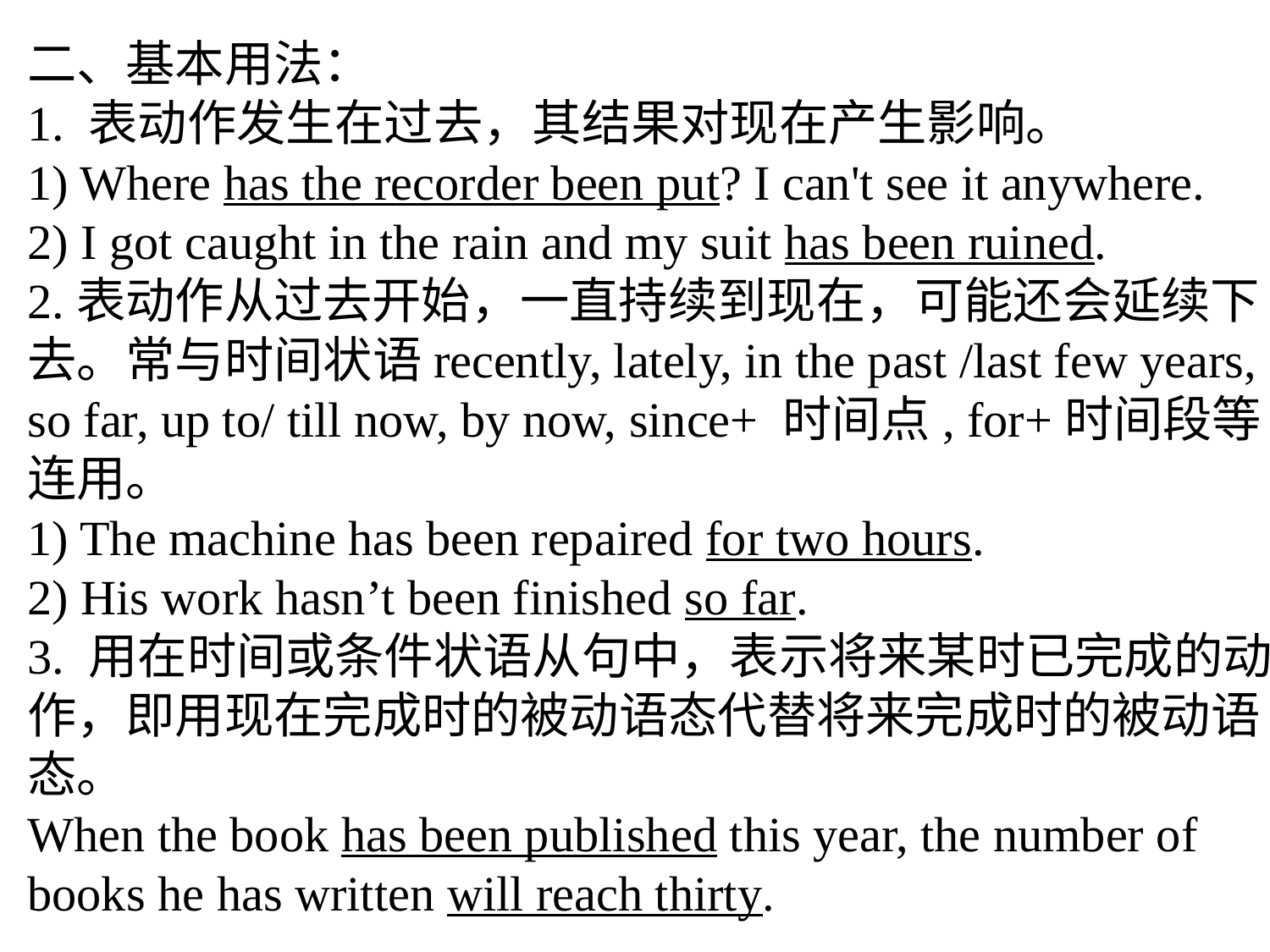

二、基本用法：
1. 表动作发生在过去，其结果对现在产生影响。
1) Where has the recorder been put? I can't see it anywhere.
2) I got caught in the rain and my suit has been ruined.
2.表动作从过去开始，一直持续到现在，可能还会延续下去。常与时间状语recently, lately, in the past /last few years, so far, up to/ till now, by now, since+ 时间点, for+时间段等连用。
1) The machine has been repaired for two hours.
2) His work hasn’t been finished so far.
3. 用在时间或条件状语从句中，表示将来某时已完成的动作，即用现在完成时的被动语态代替将来完成时的被动语态。
When the book has been published this year, the number of books he has written will reach thirty.